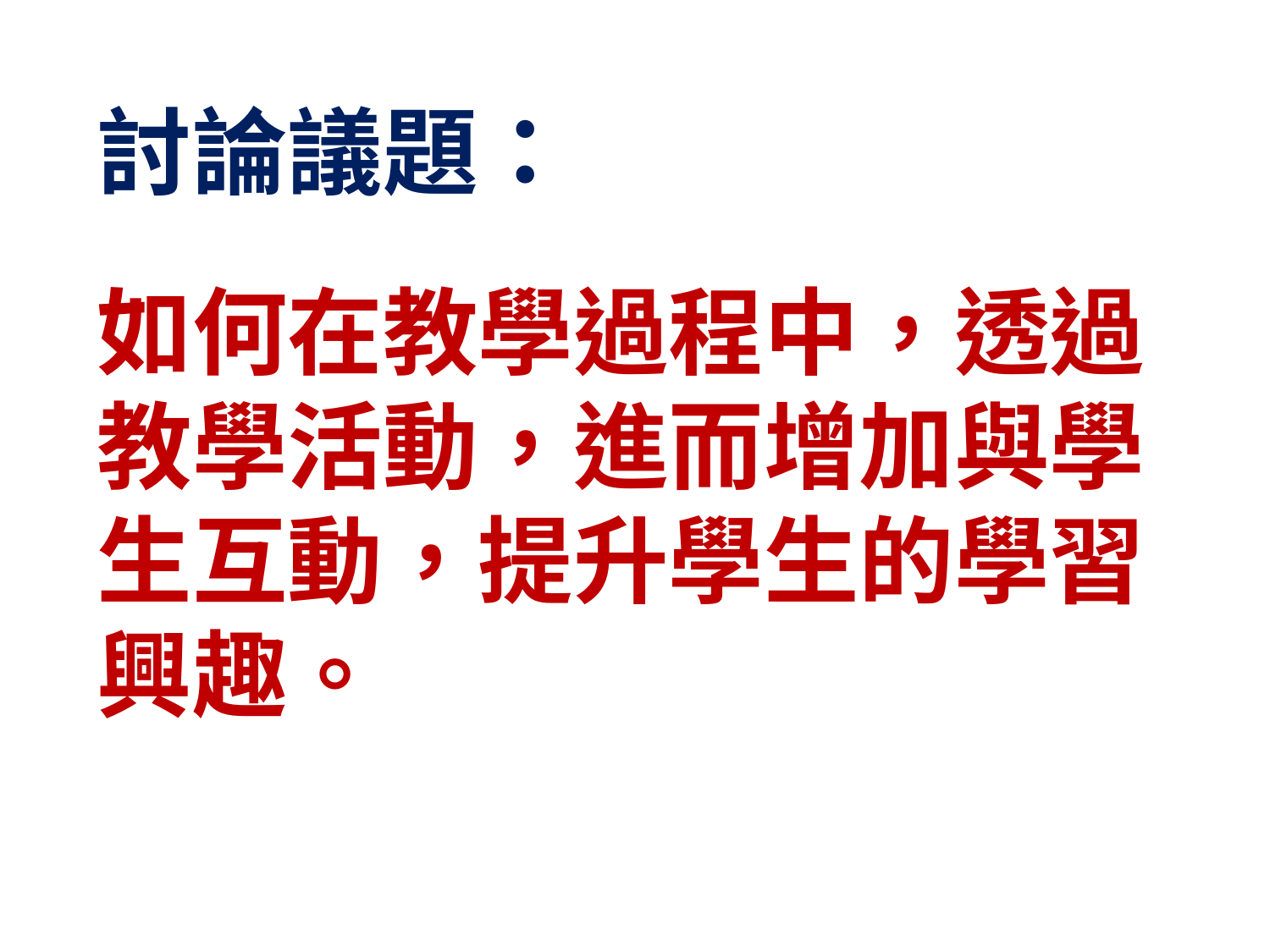

討論議題：
如何在教學過程中，透過教學活動，進而增加與學生互動，提升學生的學習興趣。